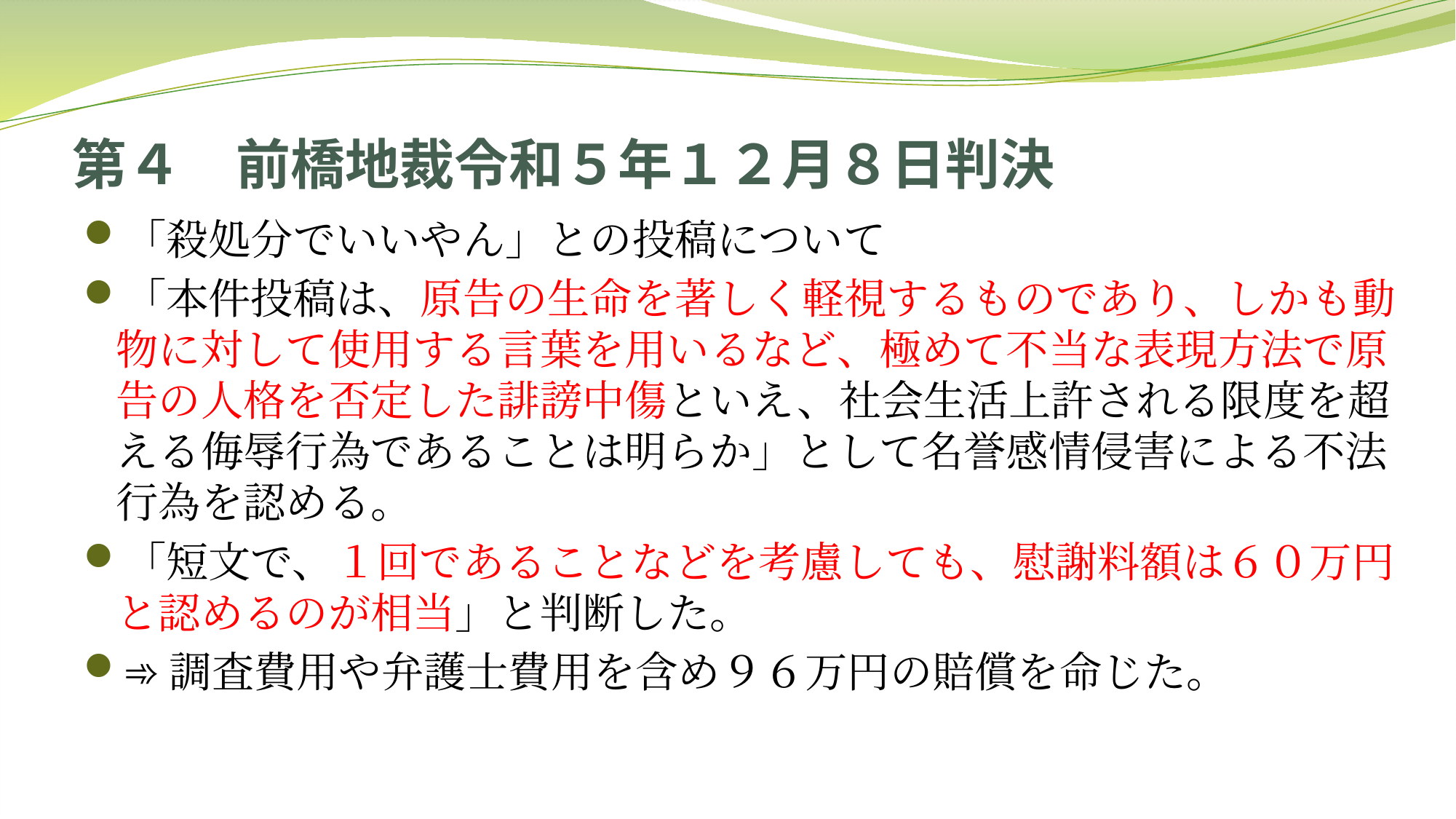

# 第４　前橋地裁令和５年１２月８日判決
「殺処分でいいやん」との投稿について
「本件投稿は、原告の生命を著しく軽視するものであり、しかも動物に対して使用する言葉を用いるなど、極めて不当な表現方法で原告の人格を否定した誹謗中傷といえ、社会生活上許される限度を超える侮辱行為であることは明らか」として名誉感情侵害による不法行為を認める。
「短文で、１回であることなどを考慮しても、慰謝料額は６０万円と認めるのが相当」と判断した。
➾調査費用や弁護士費用を含め９６万円の賠償を命じた。